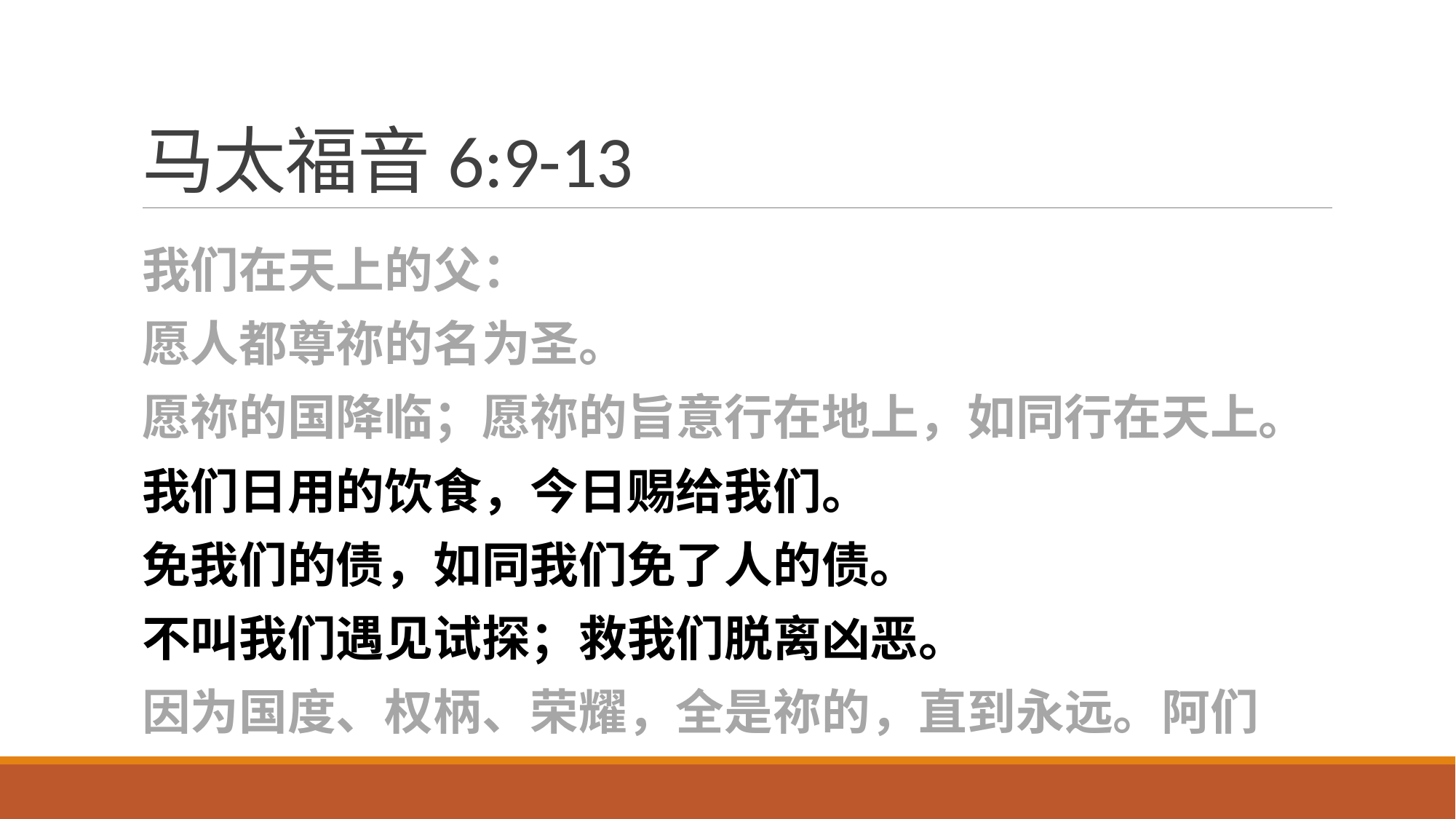

# 马太福音6:9-13
我们在天上的父：
愿人都尊祢的名为圣。
愿祢的国降临；愿祢的旨意行在地上，如同行在天上。
我们日用的饮食，今日赐给我们。
免我们的债，如同我们免了人的债。
不叫我们遇见试探；救我们脱离凶恶。
因为国度、权柄、荣耀，全是祢的，直到永远。阿们